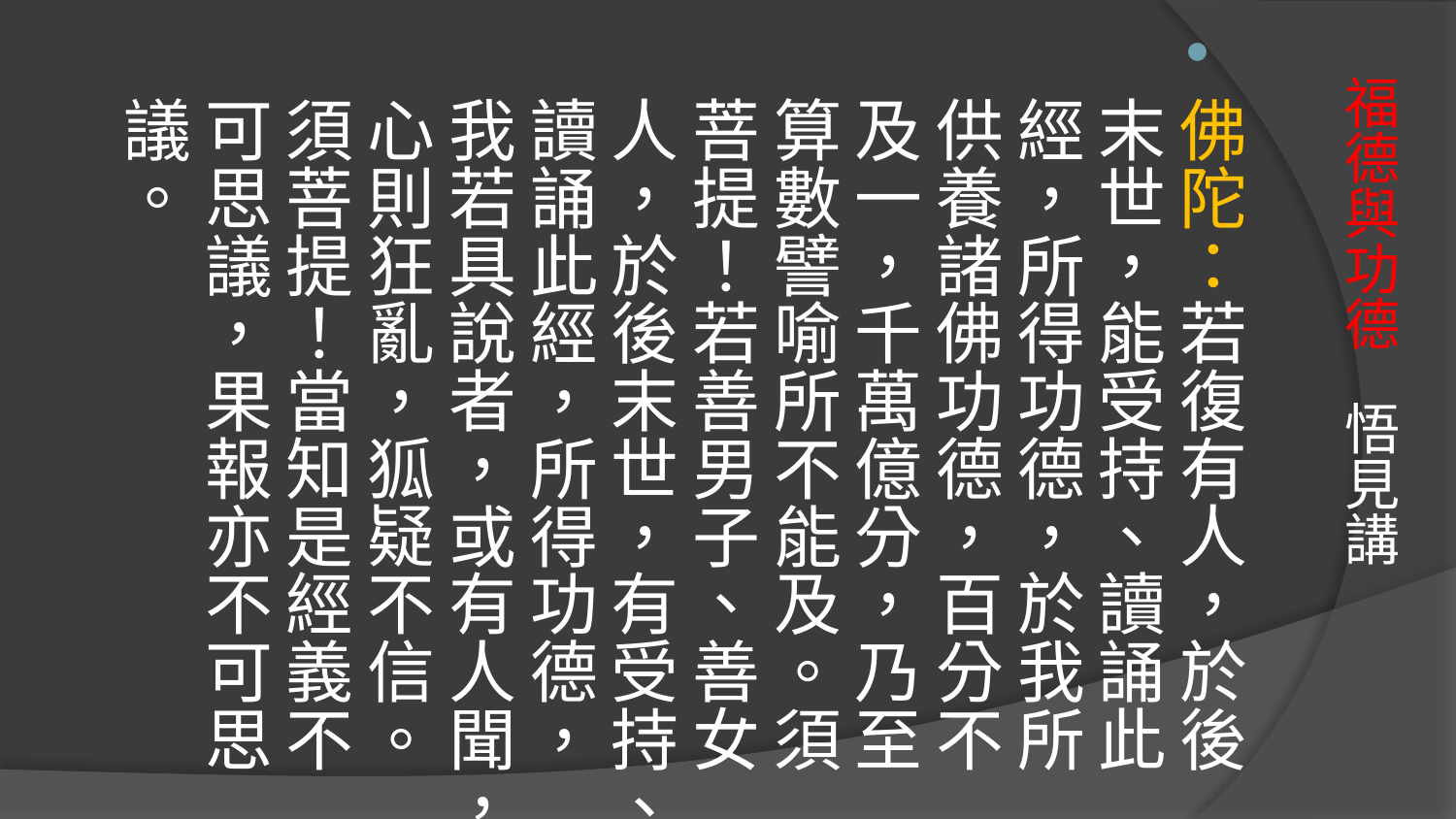

佛陀：若復有人，於後末世，能受持、讀誦此經，所得功德，於我所供養諸佛功德，百分不及一，千萬億分，乃至算數譬喻所不能及。須菩提！若善男子、善女人，於後末世，有受持、讀誦此經，所得功德，我若具說者，或有人聞，心則狂亂，狐疑不信。須菩提！當知是經義不可思議，果報亦不可思議。

# 福德與功德    悟見講